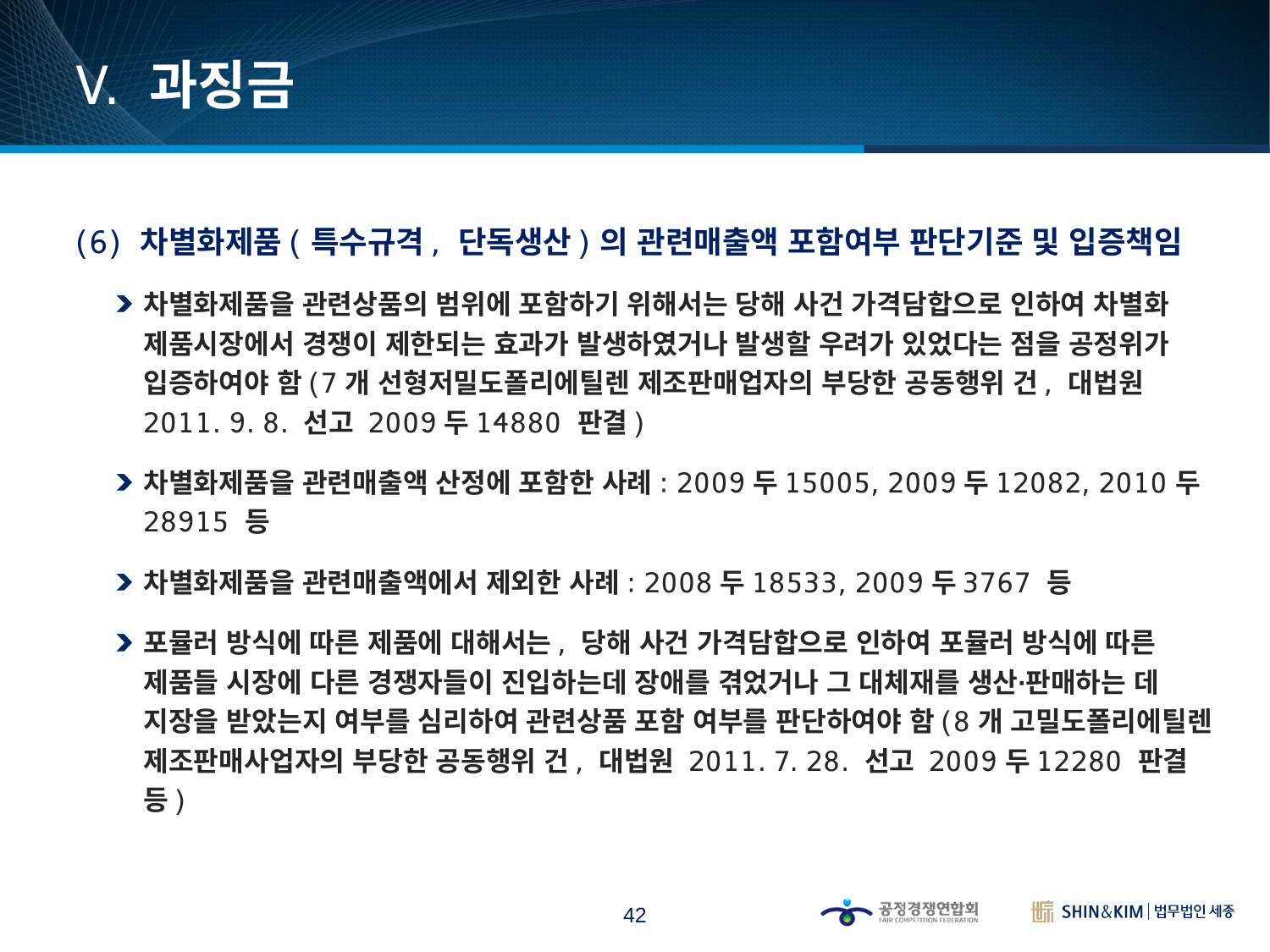

# V. 과징금
(6) 차별화제품(특수규격, 단독생산)의 관련매출액 포함여부 판단기준 및 입증책임
차별화제품을 관련상품의 범위에 포함하기 위해서는 당해 사건 가격담합으로 인하여 차별화 제품시장에서 경쟁이 제한되는 효과가 발생하였거나 발생할 우려가 있었다는 점을 공정위가 입증하여야 함(7개 선형저밀도폴리에틸렌 제조판매업자의 부당한 공동행위 건, 대법원 2011. 9. 8. 선고 2009두14880 판결)
차별화제품을 관련매출액 산정에 포함한 사례: 2009두15005, 2009두12082, 2010두28915 등
차별화제품을 관련매출액에서 제외한 사례: 2008두18533, 2009두3767 등
포뮬러 방식에 따른 제품에 대해서는, 당해 사건 가격담합으로 인하여 포뮬러 방식에 따른 제품들 시장에 다른 경쟁자들이 진입하는데 장애를 겪었거나 그 대체재를 생산∙판매하는 데 지장을 받았는지 여부를 심리하여 관련상품 포함 여부를 판단하여야 함(8개 고밀도폴리에틸렌 제조판매사업자의 부당한 공동행위 건, 대법원 2011. 7. 28. 선고 2009두12280 판결 등)
42